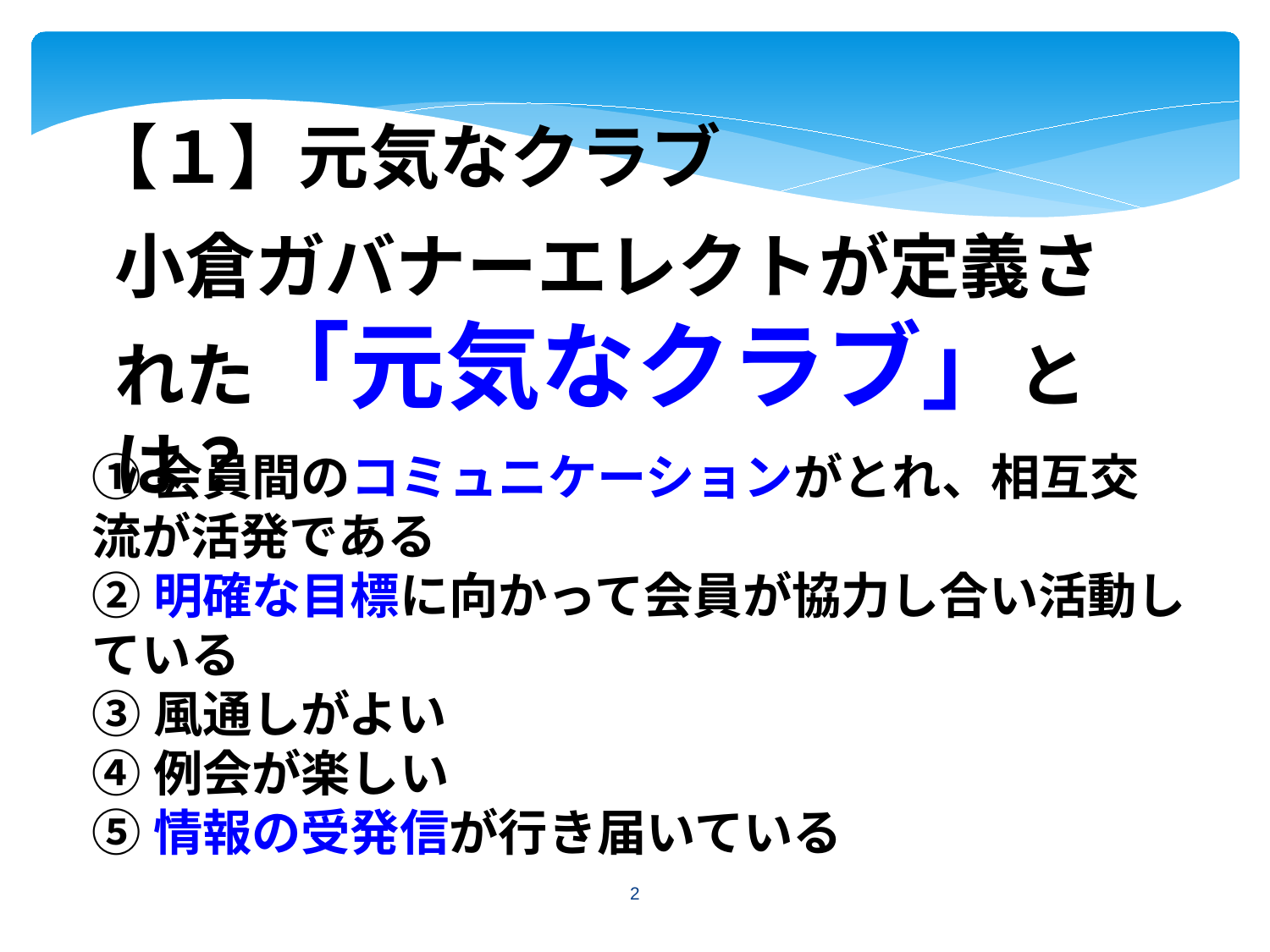

【１】元気なクラブ
小倉ガバナーエレクトが定義された「元気なクラブ」とは？
①会員間のコミュニケーションがとれ、相互交流が活発である
②明確な目標に向かって会員が協力し合い活動している
③風通しがよい
④例会が楽しい
⑤情報の受発信が行き届いている
2